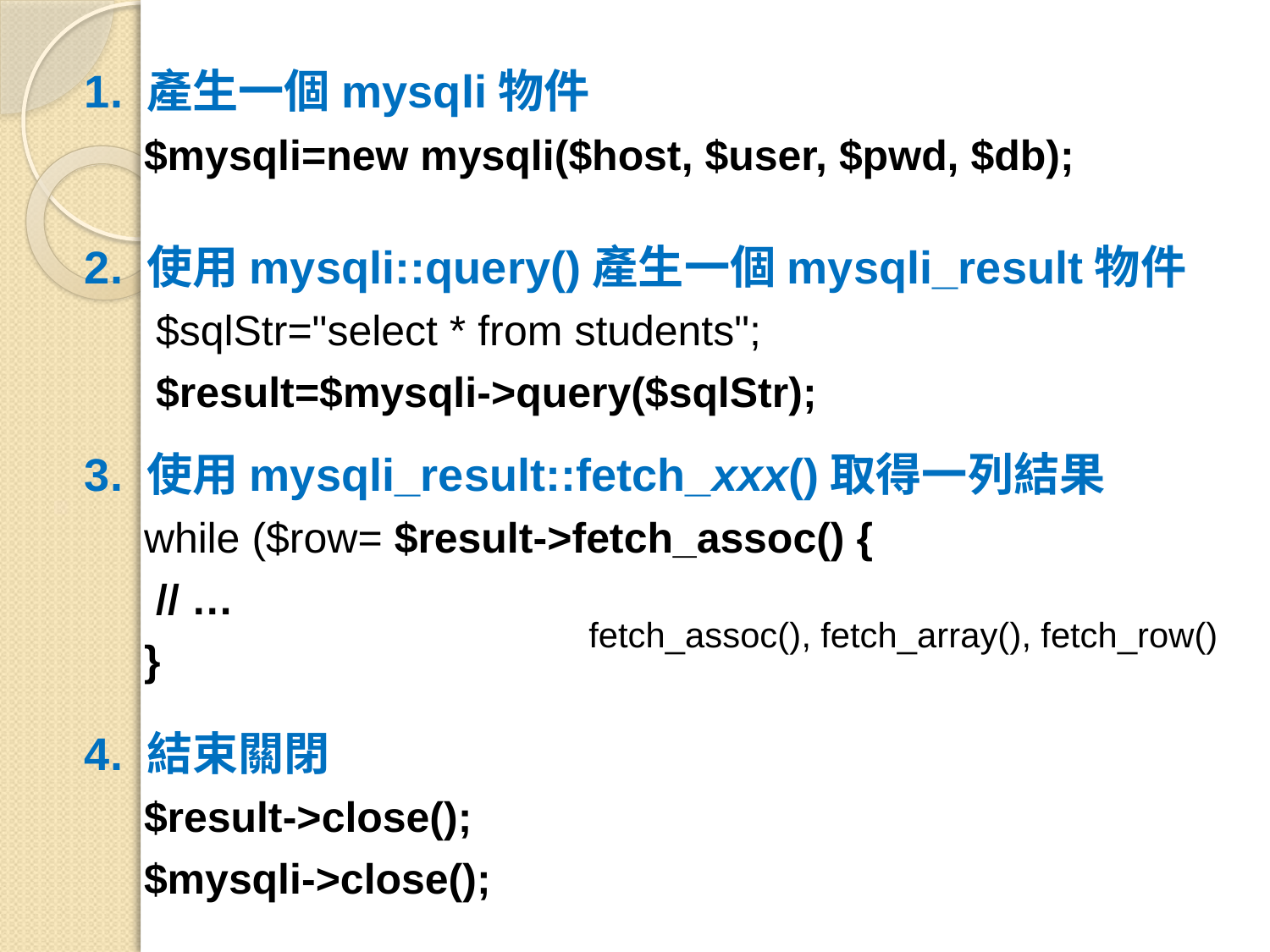

1. 產生一個mysqli物件
     $mysqli=new mysqli($host, $user, $pwd, $db);

2. 使用mysqli::query()產生一個mysqli_result物件
      $sqlStr="select * from students";
      $result=$mysqli->query($sqlStr);

3. 使用mysqli_result::fetch_xxx()取得一列結果
     while ($row= $result->fetch_assoc() {
      // …
     }

4. 結束關閉
     $result->close();
     $mysqli->close();
fetch_assoc(), fetch_array(), fetch_row()